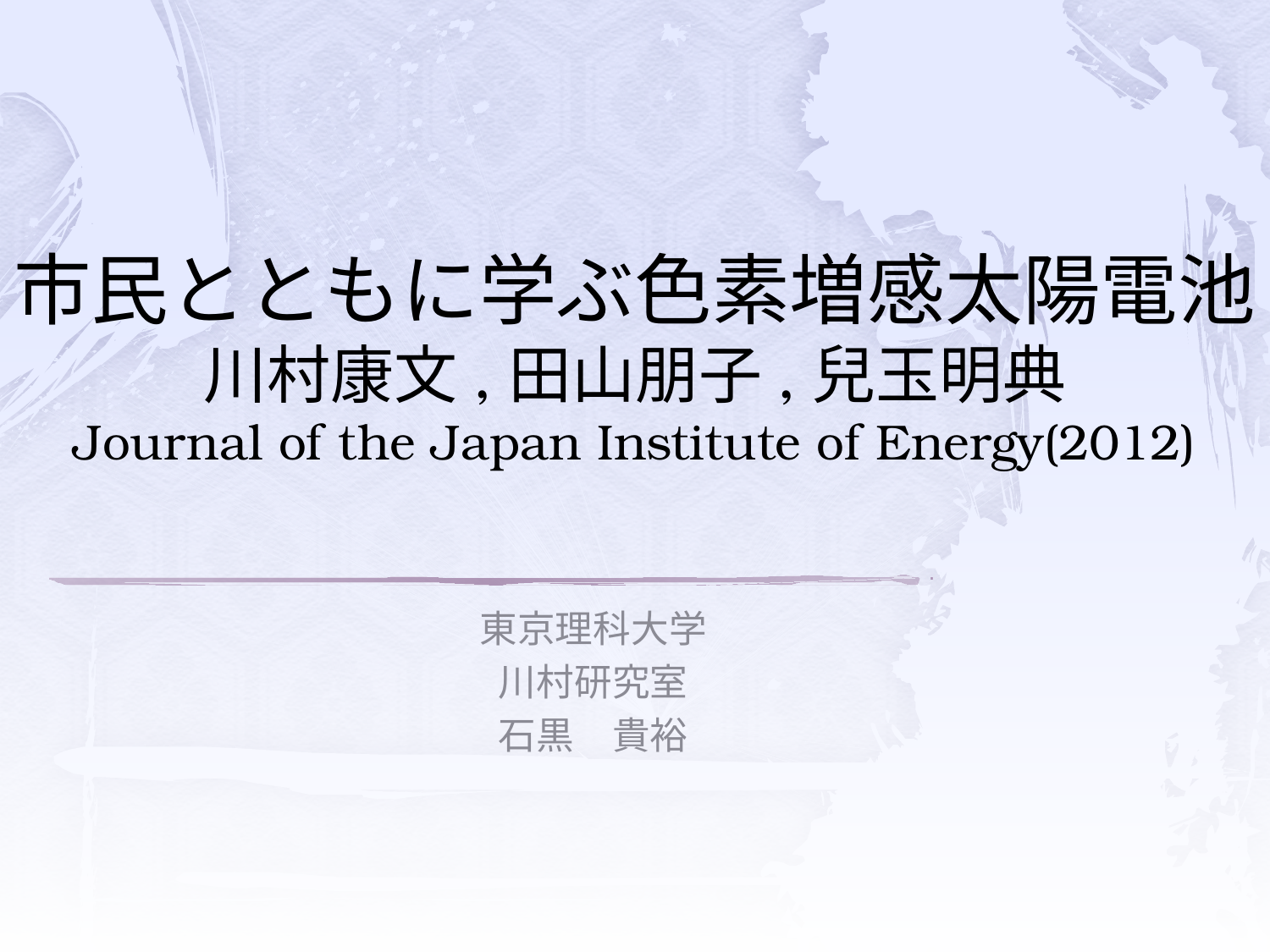

# 市民とともに学ぶ色素増感太陽電池 川村康文,田山朋子,兒玉明典 Journal of the Japan Institute of Energy(2012)
東京理科大学
川村研究室
石黒　貴裕